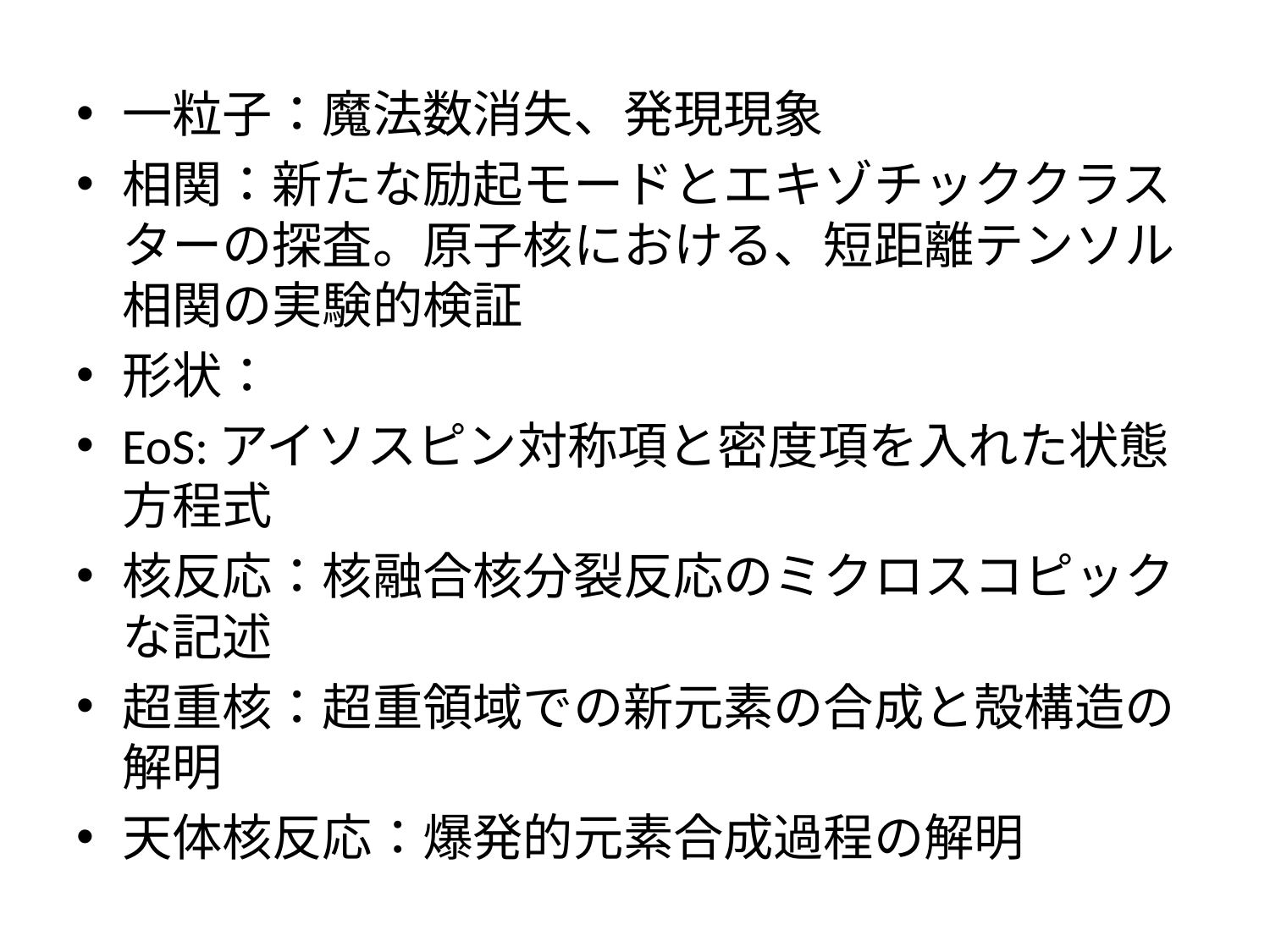

一粒子：魔法数消失、発現現象
相関：新たな励起モードとエキゾチッククラスターの探査。原子核における、短距離テンソル相関の実験的検証
形状：
EoS:アイソスピン対称項と密度項を入れた状態方程式
核反応：核融合核分裂反応のミクロスコピックな記述
超重核：超重領域での新元素の合成と殻構造の解明
天体核反応：爆発的元素合成過程の解明